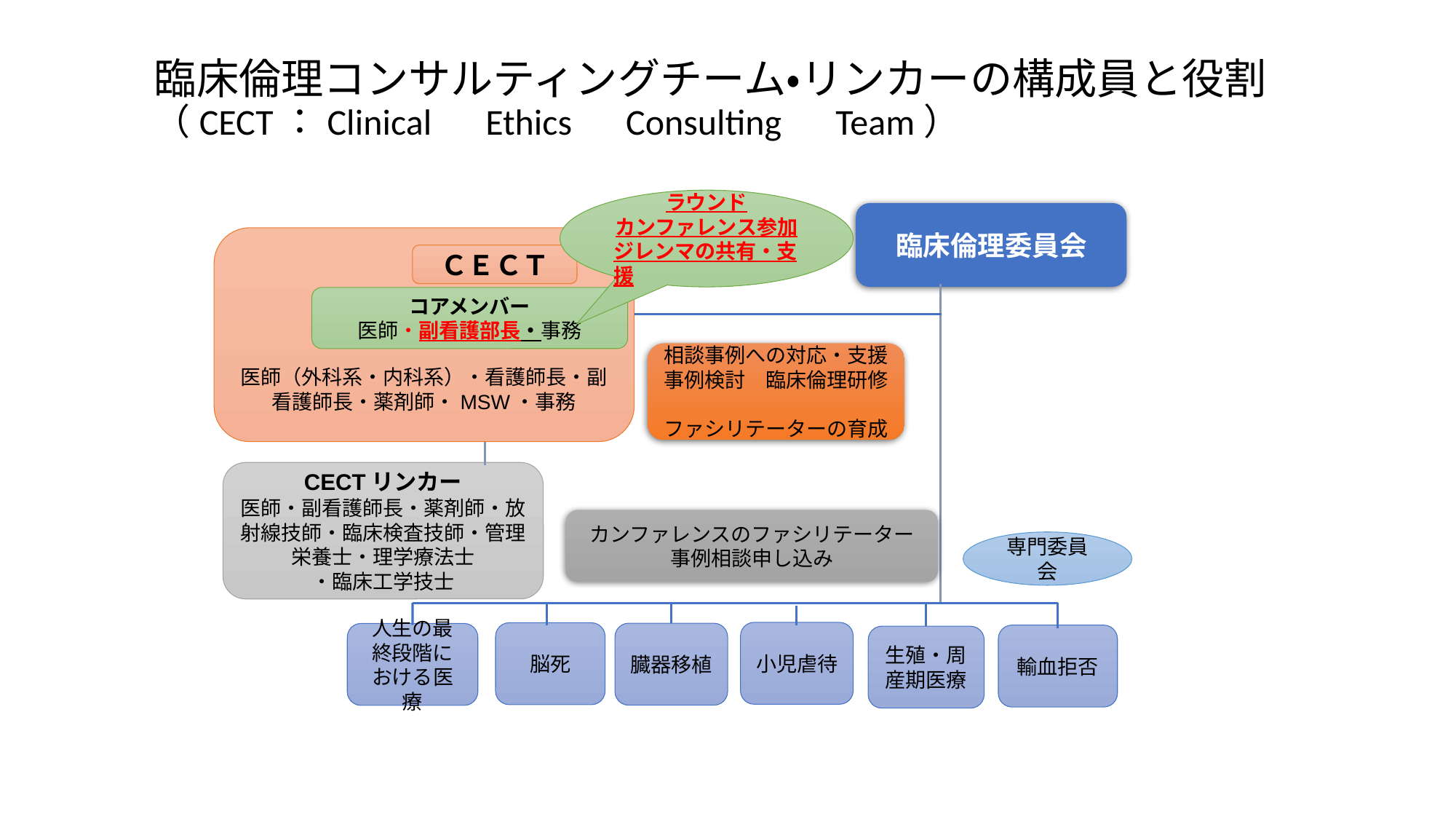

# 臨床倫理コンサルティングチーム・リンカーの構成員と役割 （CECT：Clinical　Ethics　Consulting　Team）
ラウンド
カンファレンス参加
ジレンマの共有・支援
臨床倫理委員会

医師（外科系・内科系）・看護師長・副看護師長・薬剤師・MSW・事務
ＣＥＣＴ
コアメンバー
医師・副看護部長・事務
相談事例への対応・支援
事例検討　臨床倫理研修
ファシリテーターの育成
CECTリンカー
医師・副看護師長・薬剤師・放射線技師・臨床検査技師・管理栄養士・理学療法士
・臨床工学技士
カンファレンスのファシリテーター
事例相談申し込み
専門委員会
小児虐待
脳死
臓器移植
人生の最終段階に
おける医療
輸血拒否
生殖・周産期医療